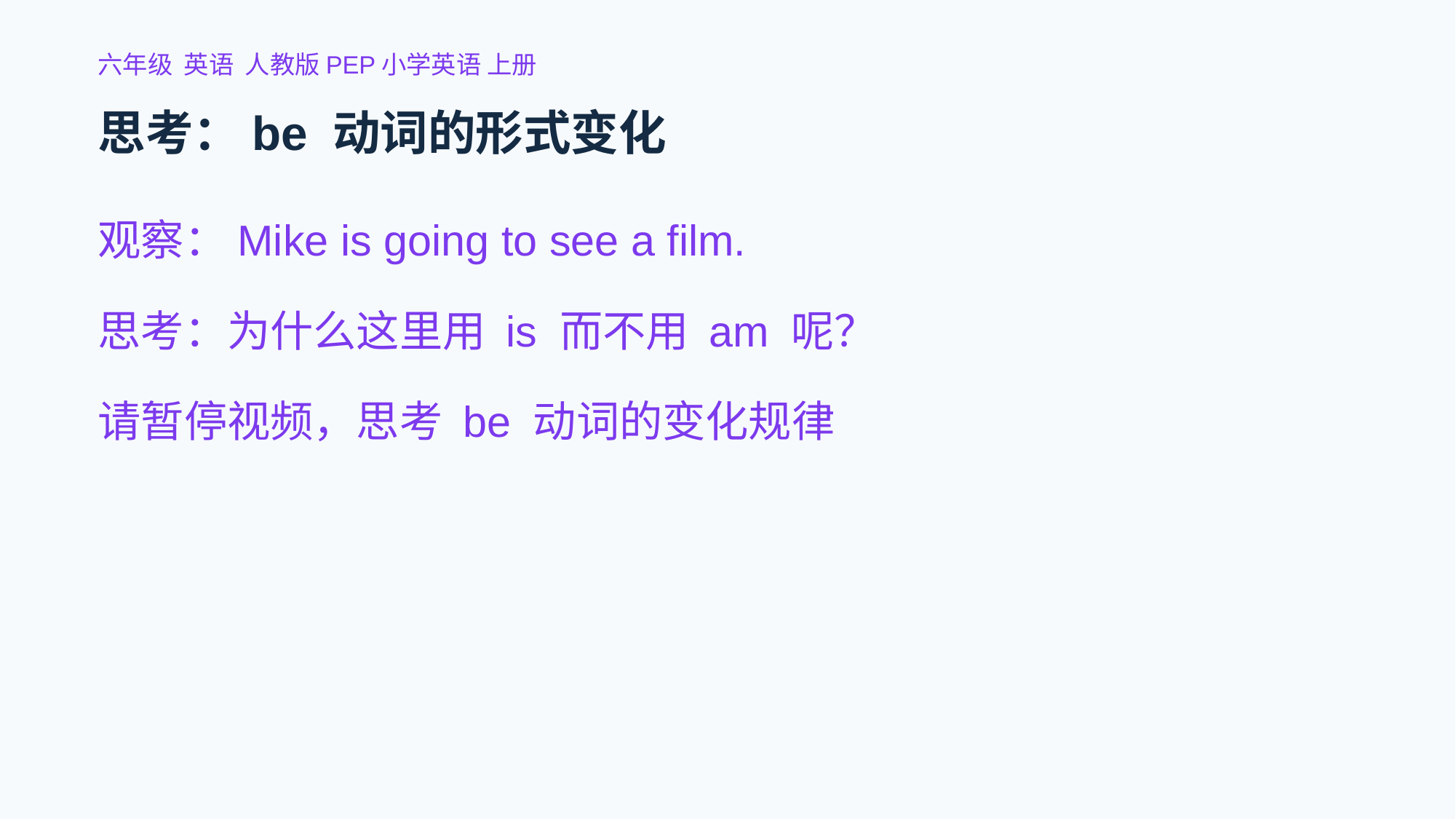

六年级  英语  人教版PEP小学英语 上册
思考：be 动词的形式变化
观察：Mike is going to see a film.
思考：为什么这里用 is 而不用 am 呢？
请暂停视频，思考 be 动词的变化规律